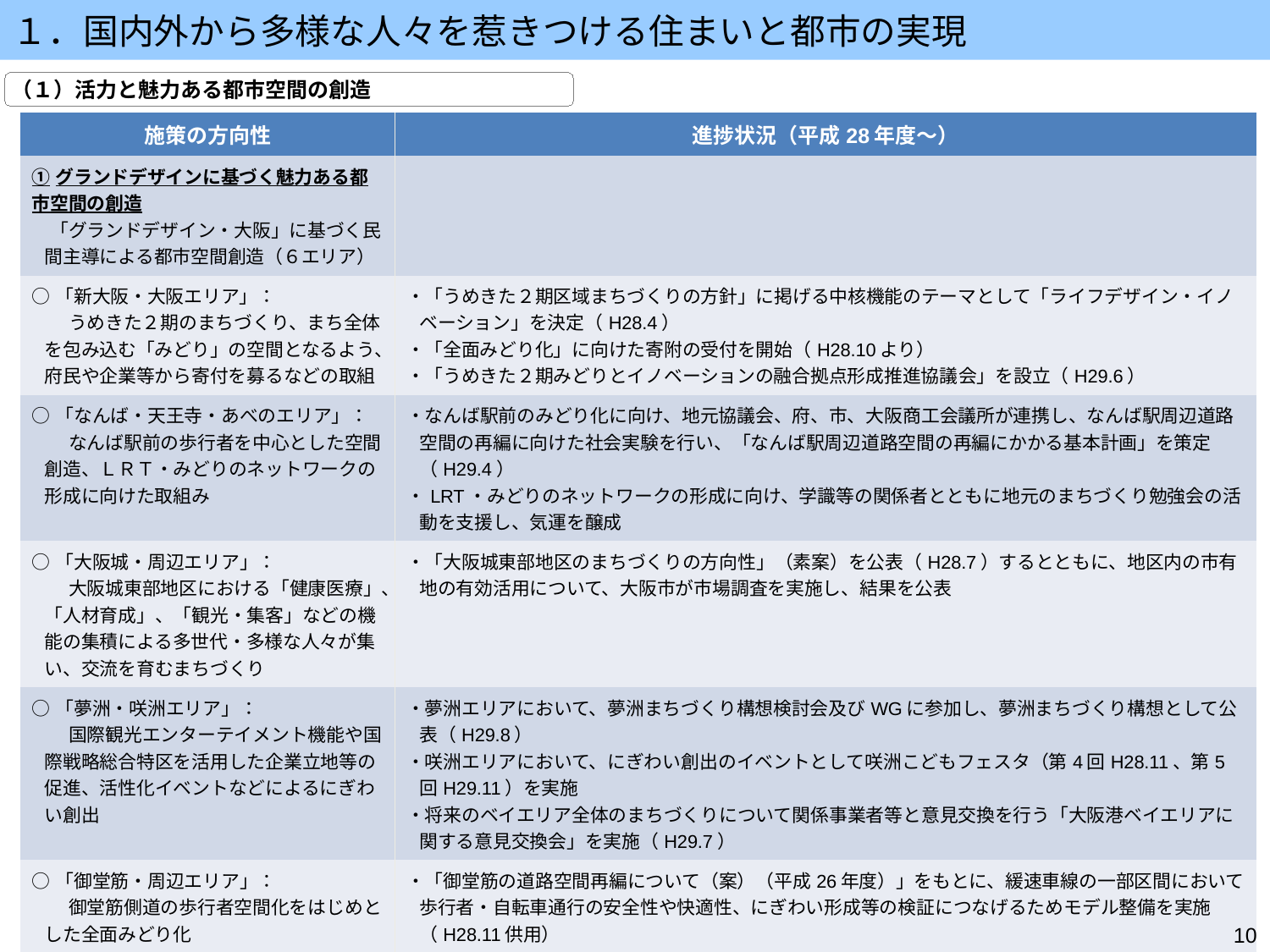

１．国内外から多様な人々を惹きつける住まいと都市の実現
（１）活力と魅力ある都市空間の創造
| 施策の方向性 | 進捗状況（平成28年度～） |
| --- | --- |
| ①グランドデザインに基づく魅力ある都市空間の創造 　「グランドデザイン・大阪」に基づく民間主導による都市空間創造（６エリア） |  |
| ○「新大阪・大阪エリア」： 　　うめきた２期のまちづくり、まち全体を包み込む「みどり」の空間となるよう、府民や企業等から寄付を募るなどの取組 | ・「うめきた２期区域まちづくりの方針」に掲げる中核機能のテーマとして「ライフデザイン・イノベーション」を決定（H28.4） ・「全面みどり化」に向けた寄附の受付を開始（H28.10より） ・「うめきた２期みどりとイノベーションの融合拠点形成推進協議会」を設立（H29.6） |
| ○「なんば・天王寺・あべのエリア」： 　　なんば駅前の歩行者を中心とした空間創造、ＬＲＴ・みどりのネットワークの形成に向けた取組み | ・なんば駅前のみどり化に向け、地元協議会、府、市、大阪商工会議所が連携し、なんば駅周辺道路空間の再編に向けた社会実験を行い、「なんば駅周辺道路空間の再編にかかる基本計画」を策定（H29.4） ・LRT・みどりのネットワークの形成に向け、学識等の関係者とともに地元のまちづくり勉強会の活動を支援し、気運を醸成 |
| ○「大阪城・周辺エリア」： 　　大阪城東部地区における「健康医療」、「人材育成」、「観光・集客」などの機能の集積による多世代・多様な人々が集い、交流を育むまちづくり | ・「大阪城東部地区のまちづくりの方向性」（素案）を公表（H28.7）するとともに、地区内の市有地の有効活用について、大阪市が市場調査を実施し、結果を公表 |
| ○「夢洲・咲洲エリア」： 　　国際観光エンターテイメント機能や国際戦略総合特区を活用した企業立地等の促進、活性化イベントなどによるにぎわい創出 | ・夢洲エリアにおいて、夢洲まちづくり構想検討会及びWGに参加し、夢洲まちづくり構想として公表（H29.8） ・咲洲エリアにおいて、にぎわい創出のイベントとして咲洲こどもフェスタ（第4回H28.11、第5回H29.11）を実施 ・将来のベイエリア全体のまちづくりについて関係事業者等と意見交換を行う「大阪港ベイエリアに関する意見交換会」を実施（H29.7） |
| ○「御堂筋・周辺エリア」： 　　御堂筋側道の歩行者空間化をはじめとした全面みどり化 | ・「御堂筋の道路空間再編について（案）（平成26年度）」をもとに、緩速車線の一部区間において歩行者・自転車通行の安全性や快適性、にぎわい形成等の検証につなげるためモデル整備を実施（H28.11供用） |
| ○「中之島・周辺エリア」： 　　水都大阪のシンボル・歴史の豊かさを生かしたにぎわい創出 | ・第1回中之島地域部会を開催し（H28.5）、都市再生安全確保計画及び整備計画を策定（H28.6） |
| ○「グランドデザイン・大阪都市圏」に基づく「広域連携型都市構造」による民間主導の都市空間創造 | ・都市間連携の強化や大胆な土地利用転換を行い、民間主導により人・モノ・情報・投資を呼び込める、府域全体の都市空間創造に向けた大きな方向性を示す「グランドデザイン・大阪都市圏」を策定（H28.12） |
10